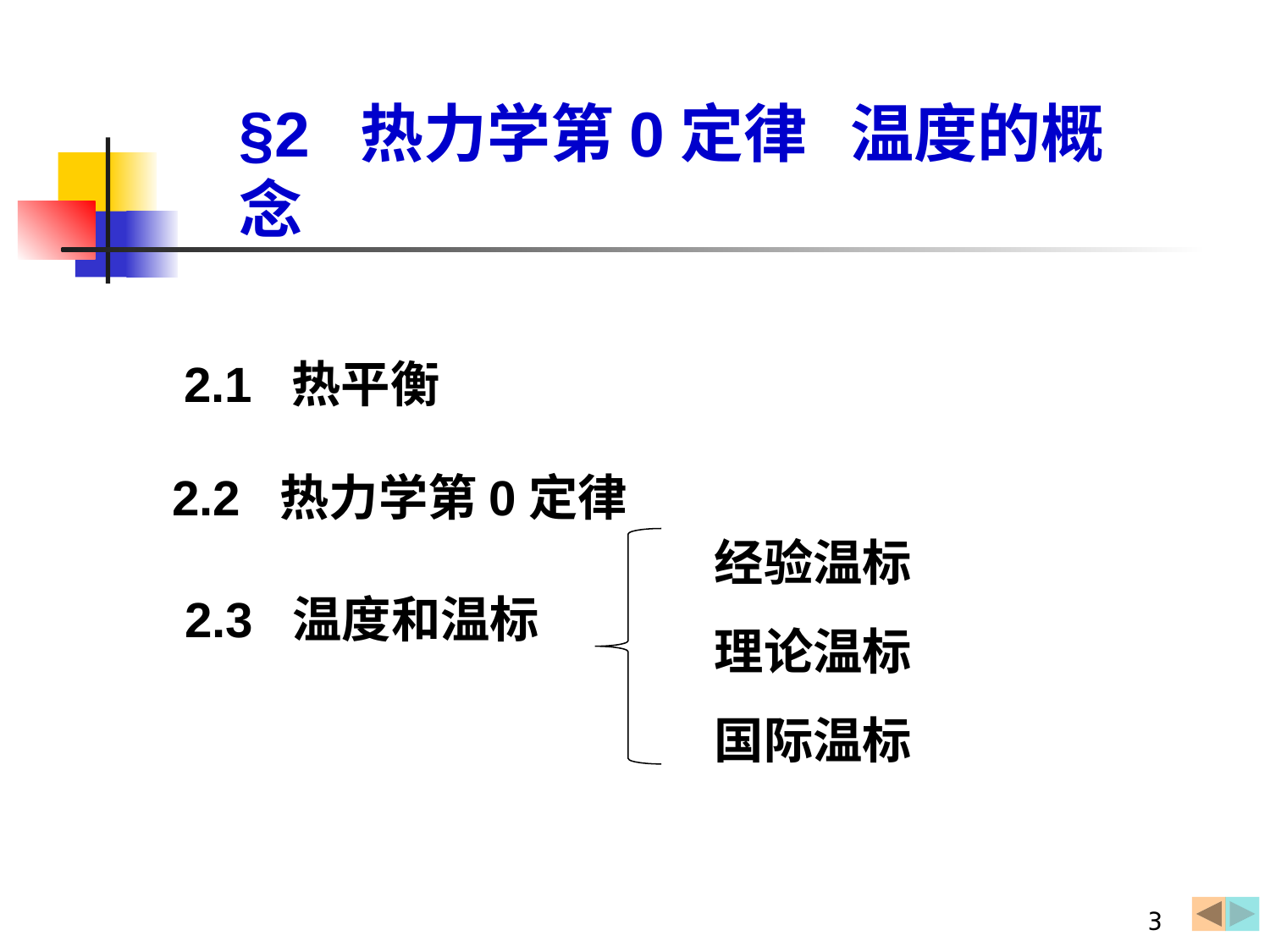

§2  热力学第0定律   温度的概念
2.1  热平衡
2.2  热力学第0定律
经验温标
理论温标
国际温标
2.3  温度和温标

3